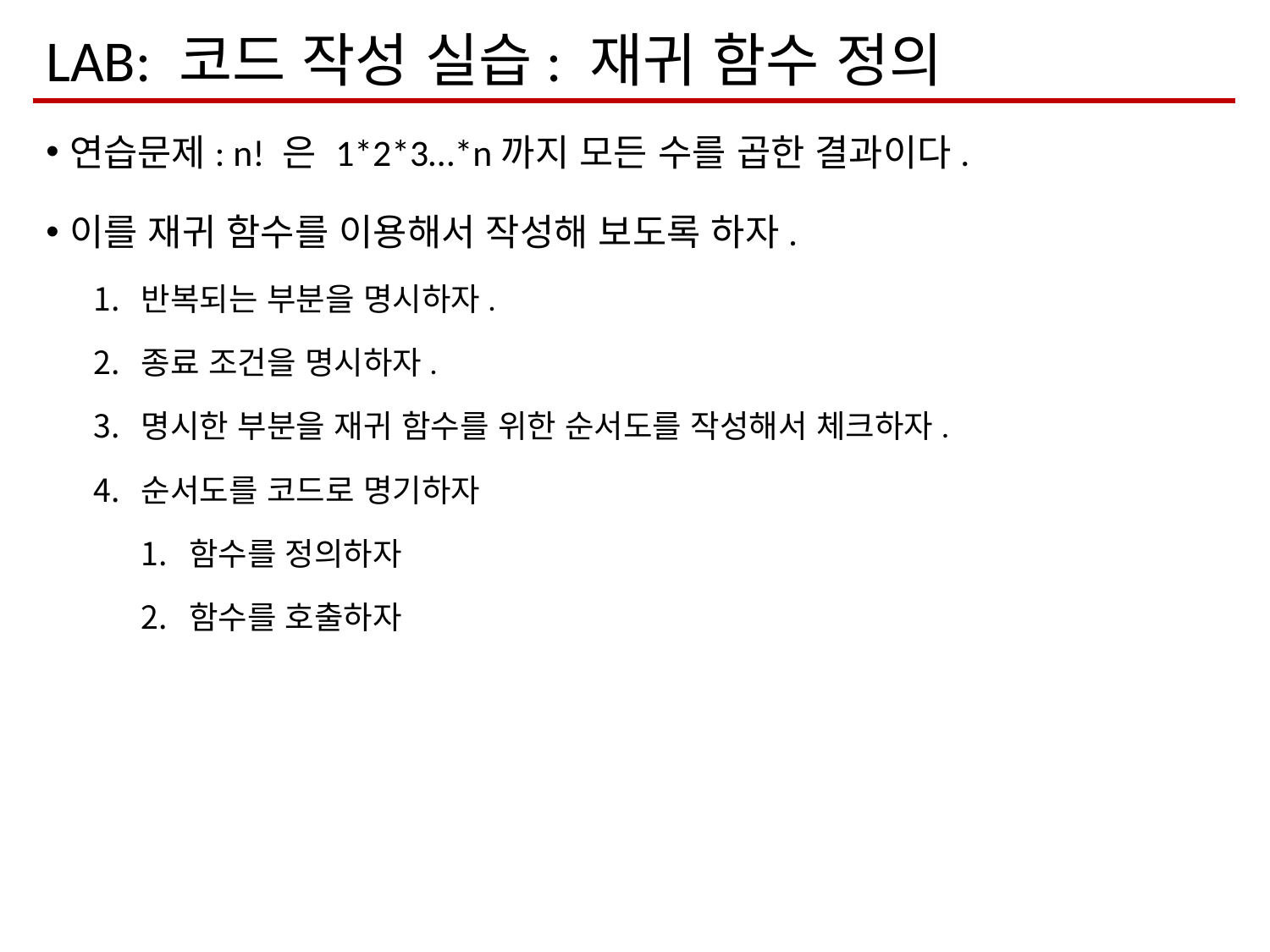

# LAB: 코드 작성 실습: 재귀 함수 정의
연습문제: n! 은 1*2*3…*n까지 모든 수를 곱한 결과이다.
이를 재귀 함수를 이용해서 작성해 보도록 하자.
반복되는 부분을 명시하자.
종료 조건을 명시하자.
명시한 부분을 재귀 함수를 위한 순서도를 작성해서 체크하자.
순서도를 코드로 명기하자
함수를 정의하자
함수를 호출하자